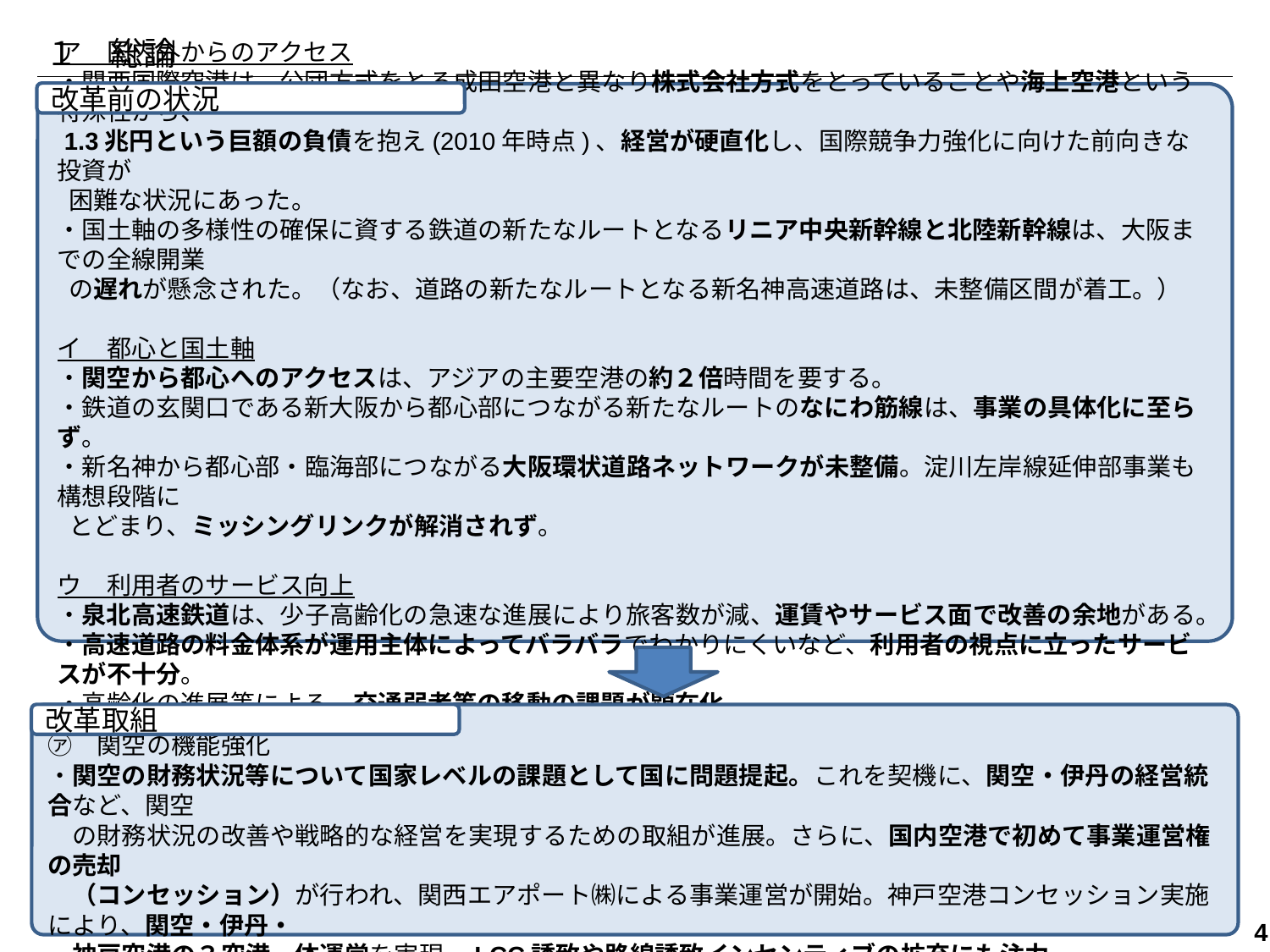

1/19 事務局５者会議「テーマ編の流れ」
１　総論
改革前の状況

ア　国内外からのアクセス
・関西国際空港は、公団方式をとる成田空港と異なり株式会社方式をとっていることや海上空港という特殊性から、
 1.3兆円という巨額の負債を抱え(2010年時点)、経営が硬直化し、国際競争力強化に向けた前向きな投資が
 困難な状況にあった。
・国土軸の多様性の確保に資する鉄道の新たなルートとなるリニア中央新幹線と北陸新幹線は、大阪までの全線開業
 の遅れが懸念された。（なお、道路の新たなルートとなる新名神高速道路は、未整備区間が着工。）

イ　都心と国土軸
・関空から都心へのアクセスは、アジアの主要空港の約２倍時間を要する。
・鉄道の玄関口である新大阪から都心部につながる新たなルートのなにわ筋線は、事業の具体化に至らず。
・新名神から都心部・臨海部につながる大阪環状道路ネットワークが未整備。淀川左岸線延伸部事業も構想段階に
 とどまり、ミッシングリンクが解消されず。

ウ　利用者のサービス向上
・泉北高速鉄道は、少子高齢化の急速な進展により旅客数が減、運賃やサービス面で改善の余地がある。
・高速道路の料金体系が運用主体によってバラバラでわかりにくいなど、利用者の視点に立ったサービスが不十分。
・高齢化の進展等による、交通弱者等の移動の課題が顕在化。

改革取組

ア　国内外からのアクセス
㋐　関空の機能強化
・関空の財務状況等について国家レベルの課題として国に問題提起。これを契機に、関空・伊丹の経営統合など、関空
　の財務状況の改善や戦略的な経営を実現するための取組が進展。さらに、国内空港で初めて事業運営権の売却
　（コンセッション）が行われ、関西エアポート㈱による事業運営が開始。神戸空港コンセッション実施により、関空・伊丹・
　神戸空港の３空港一体運営を実現。LCC誘致や路線誘致インセンティブの拡充にも注力。
4